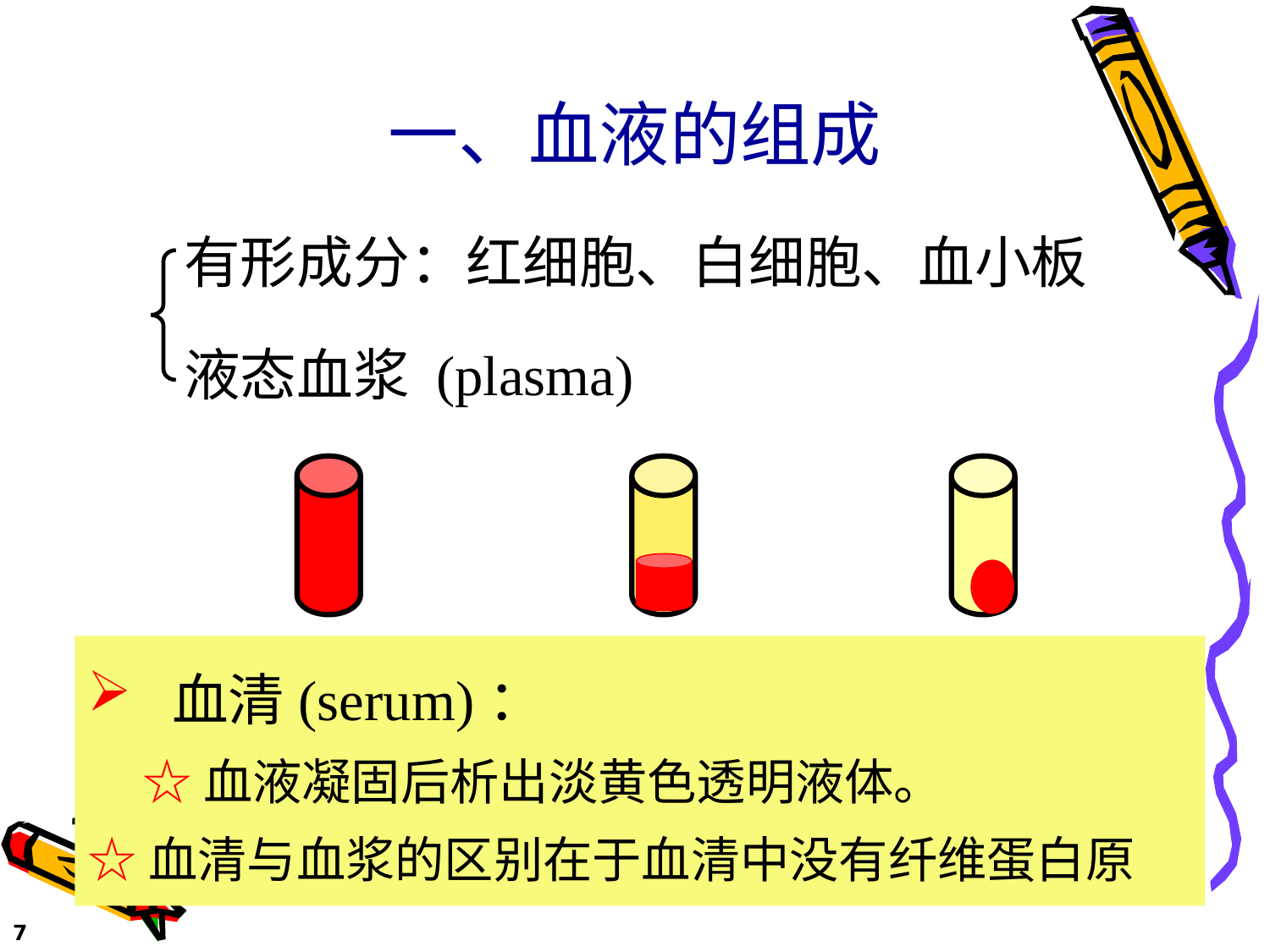

# 一、血液的组成
有形成分：红细胞、白细胞、血小板
液态血浆 (plasma)

全血

加入
抗凝剂

不加
抗凝剂
血清(serum)：
     ☆血液凝固后析出淡黄色透明液体。
☆血清与血浆的区别在于血清中没有纤维蛋白原
7